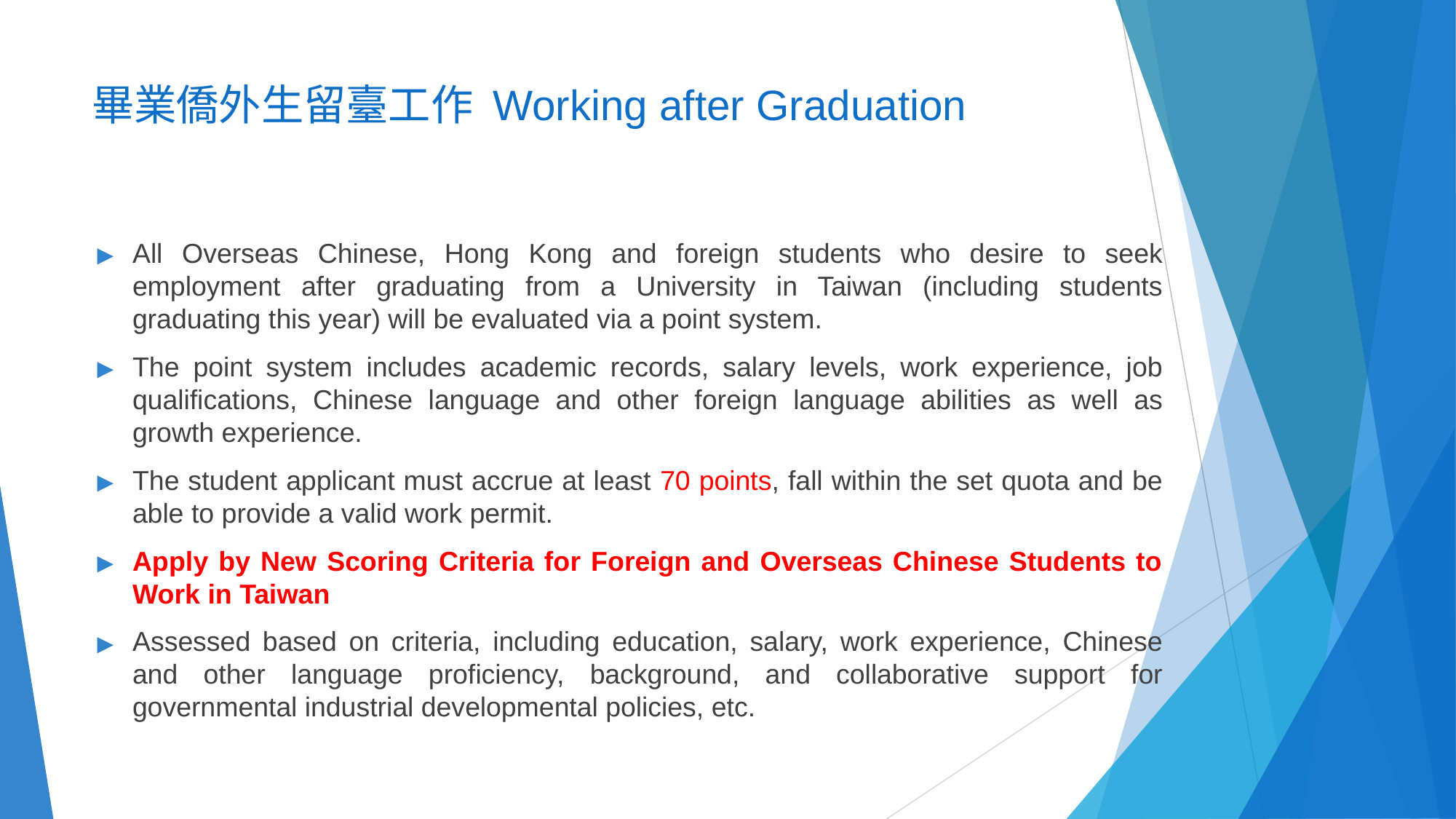

# 畢業僑外生留臺工作 Working after Graduation
All Overseas Chinese, Hong Kong and foreign students who desire to seek employment after graduating from a University in Taiwan (including students graduating this year) will be evaluated via a point system.
The point system includes academic records, salary levels, work experience, job qualifications, Chinese language and other foreign language abilities as well as growth experience.
The student applicant must accrue at least 70 points, fall within the set quota and be able to provide a valid work permit.
Apply by New Scoring Criteria for Foreign and Overseas Chinese Students to Work in Taiwan
Assessed based on criteria, including education, salary, work experience, Chinese and other language proficiency, background, and collaborative support for governmental industrial developmental policies, etc.